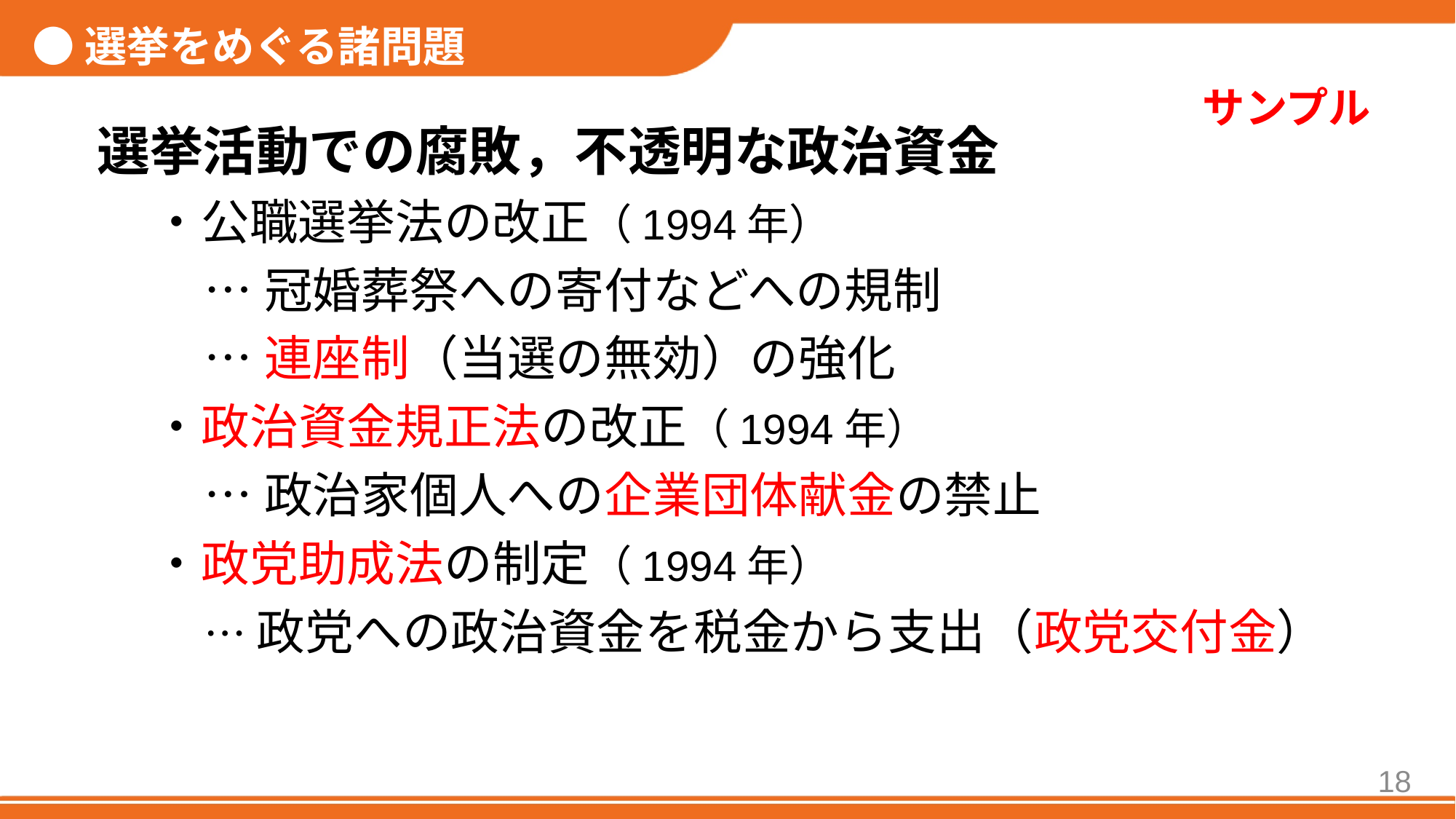

●選挙をめぐる諸問題
選挙活動での腐敗，不透明な政治資金
・公職選挙法の改正（1994年）
…冠婚葬祭への寄付などへの規制
…連座制（当選の無効）の強化
・政治資金規正法の改正（1994年）
…政治家個人への企業団体献金の禁止
・政党助成法の制定（1994年）
…政党への政治資金を税金から支出（政党交付金）